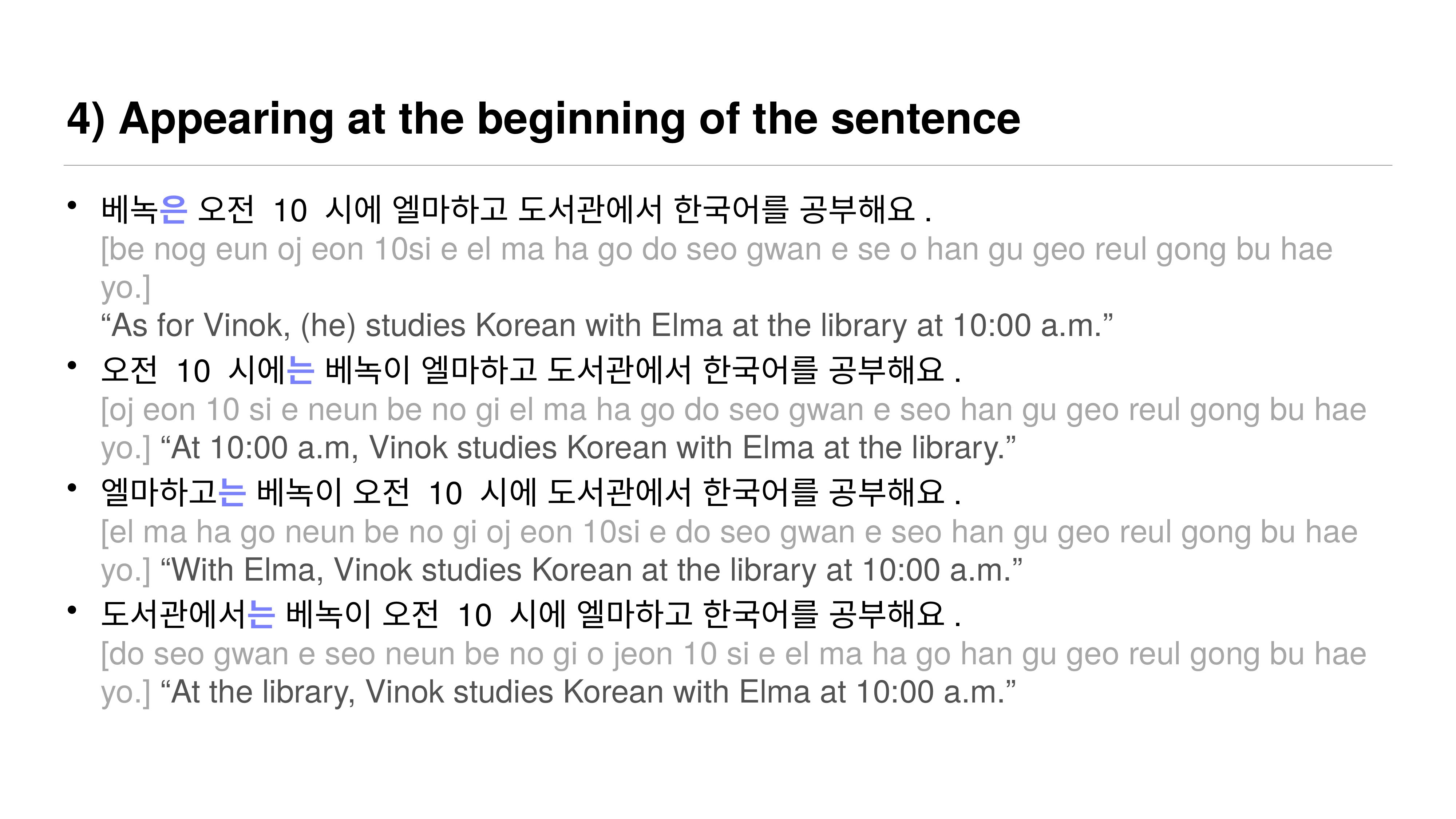

# 4) Appearing at the beginning of the sentence
베녹은 오전 10 시에 엘마하고 도서관에서 한국어를 공부해요.
[be nog eun oj eon 10si e el ma ha go do seo gwan e se o han gu geo reul gong bu hae yo.]
“As for Vinok, (he) studies Korean with Elma at the library at 10:00 a.m.”
오전 10 시에는 베녹이 엘마하고 도서관에서 한국어를 공부해요.
[oj eon 10 si e neun be no gi el ma ha go do seo gwan e seo han gu geo reul gong bu hae yo.] “At 10:00 a.m, Vinok studies Korean with Elma at the library.”
엘마하고는 베녹이 오전 10 시에 도서관에서 한국어를 공부해요.
[el ma ha go neun be no gi oj eon 10si e do seo gwan e seo han gu geo reul gong bu hae yo.] “With Elma, Vinok studies Korean at the library at 10:00 a.m.”
도서관에서는 베녹이 오전 10 시에 엘마하고 한국어를 공부해요.
[do seo gwan e seo neun be no gi o jeon 10 si e el ma ha go han gu geo reul gong bu hae yo.] “At the library, Vinok studies Korean with Elma at 10:00 a.m.”